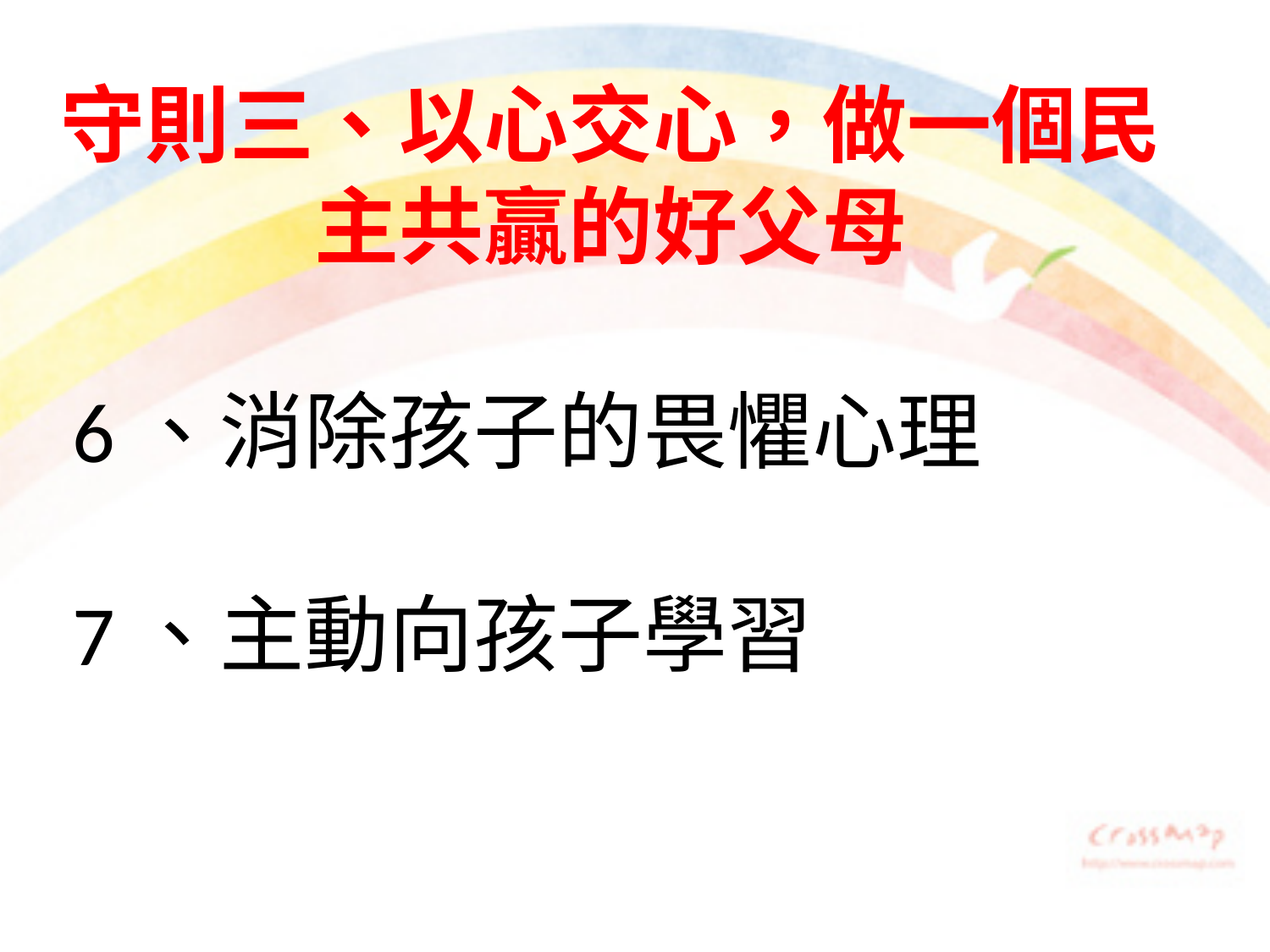

6、消除孩子的畏懼心理

7、主動向孩子學習
# 守則三、以心交心，做一個民主共贏的好父母